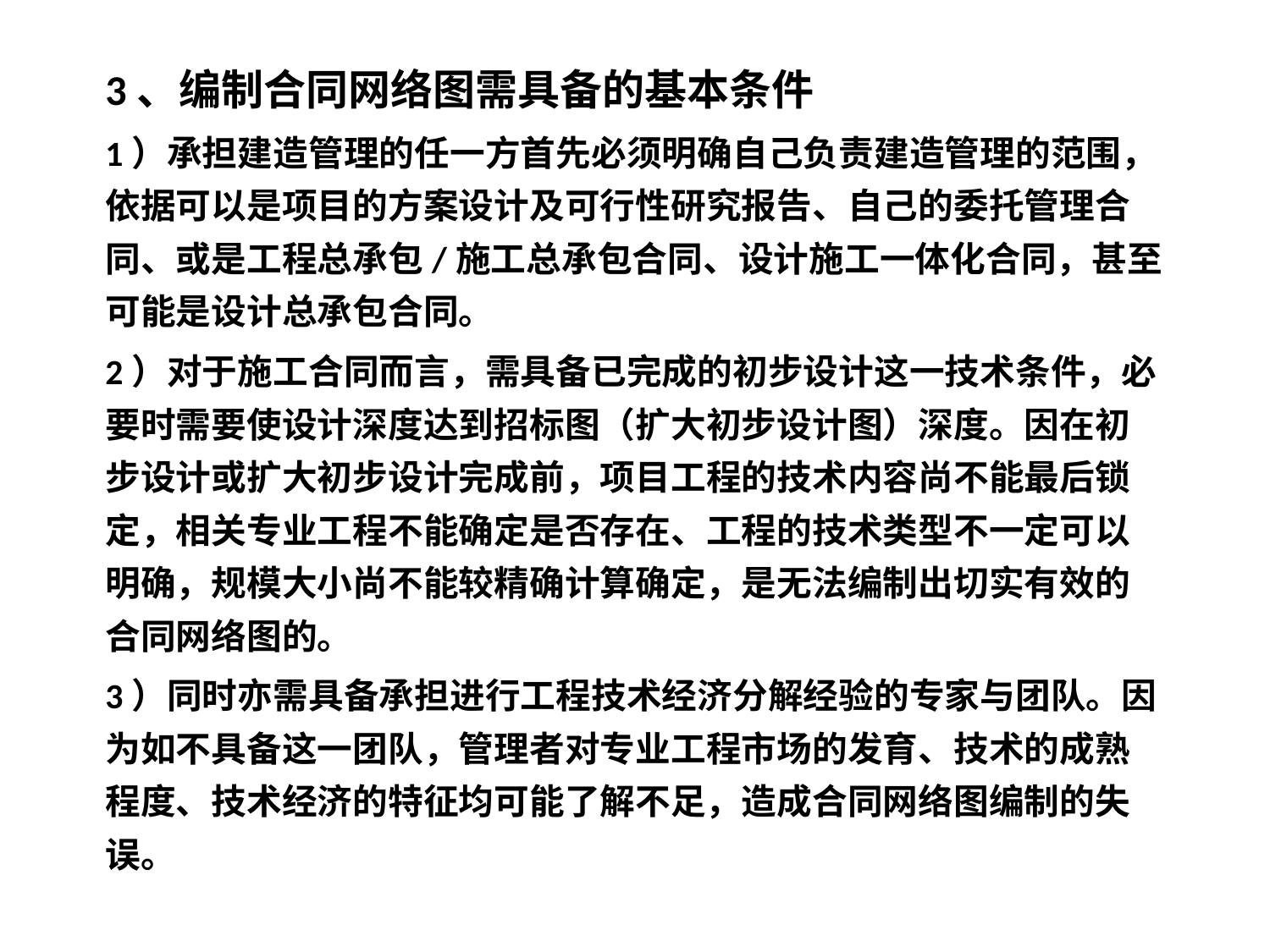

3、编制合同网络图需具备的基本条件
1）承担建造管理的任一方首先必须明确自己负责建造管理的范围，依据可以是项目的方案设计及可行性研究报告、自己的委托管理合同、或是工程总承包/施工总承包合同、设计施工一体化合同，甚至可能是设计总承包合同。
2）对于施工合同而言，需具备已完成的初步设计这一技术条件，必要时需要使设计深度达到招标图（扩大初步设计图）深度。因在初步设计或扩大初步设计完成前，项目工程的技术内容尚不能最后锁定，相关专业工程不能确定是否存在、工程的技术类型不一定可以明确，规模大小尚不能较精确计算确定，是无法编制出切实有效的合同网络图的。
3）同时亦需具备承担进行工程技术经济分解经验的专家与团队。因为如不具备这一团队，管理者对专业工程市场的发育、技术的成熟程度、技术经济的特征均可能了解不足，造成合同网络图编制的失误。